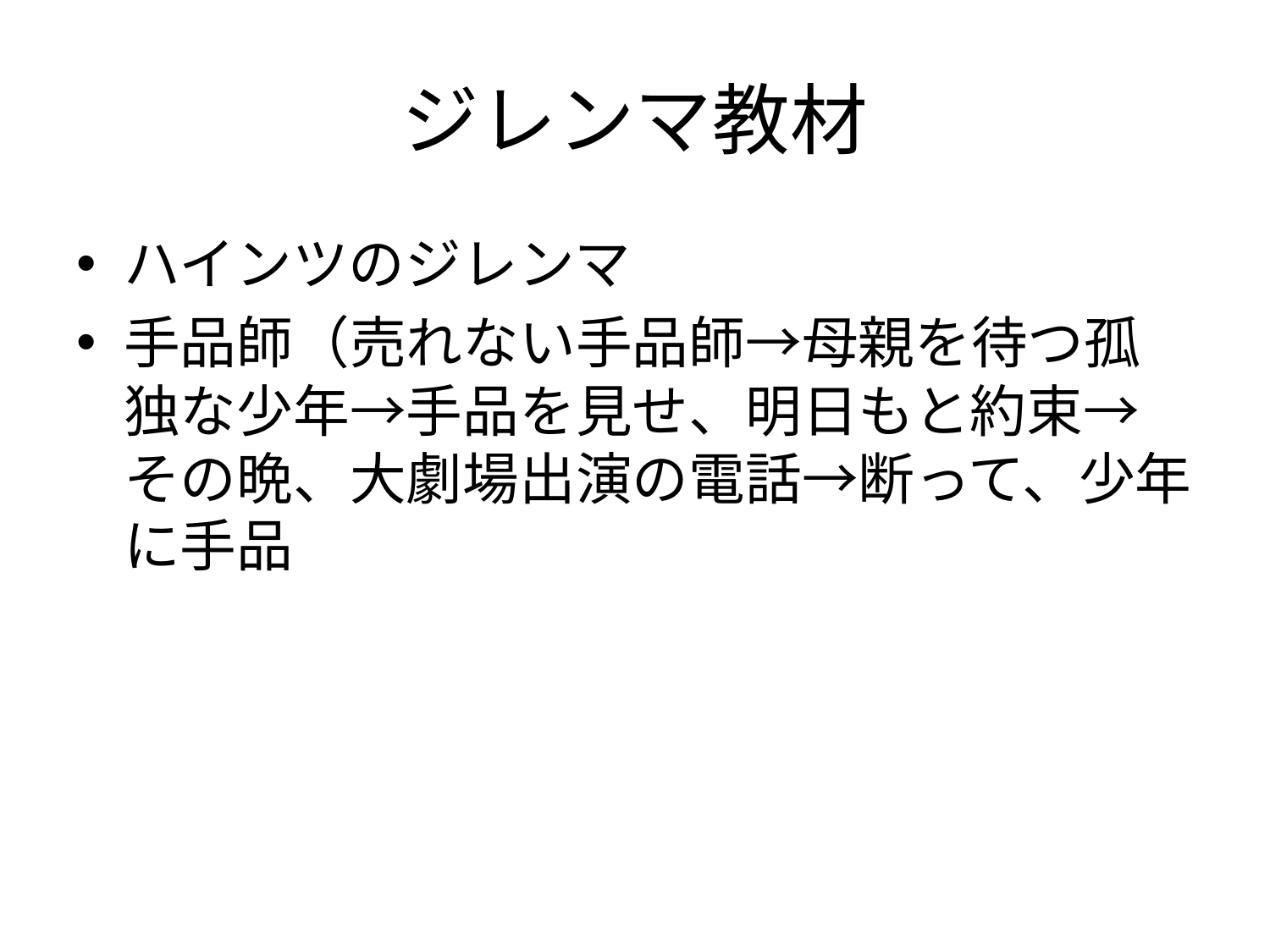

# ジレンマ教材
ハインツのジレンマ
手品師（売れない手品師→母親を待つ孤独な少年→手品を見せ、明日もと約束→その晩、大劇場出演の電話→断って、少年に手品